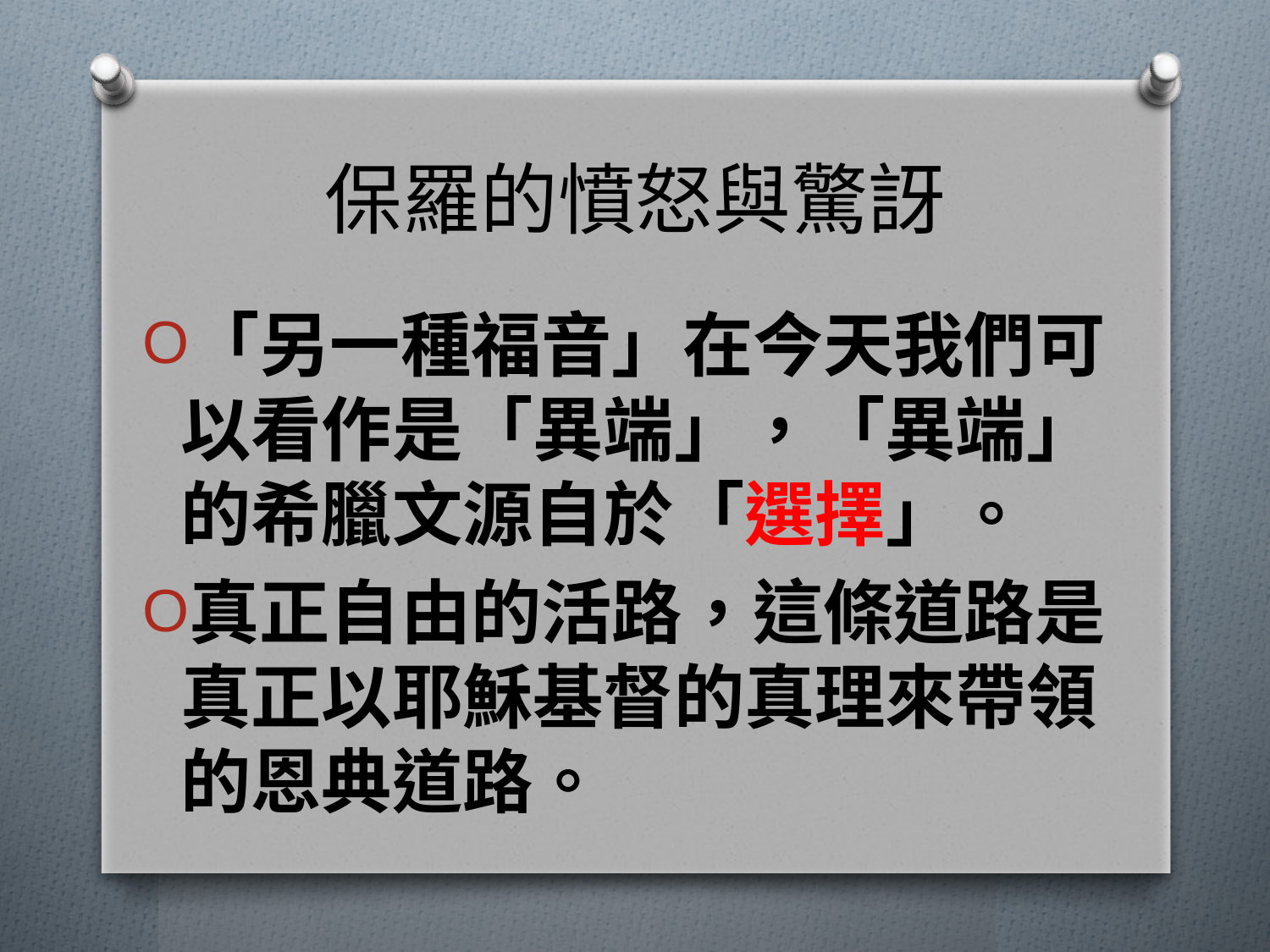

# 保羅的憤怒與驚訝
「另一種福音」在今天我們可以看作是「異端」，「異端」的希臘文源自於「選擇」。
真正自由的活路，這條道路是真正以耶穌基督的真理來帶領的恩典道路。